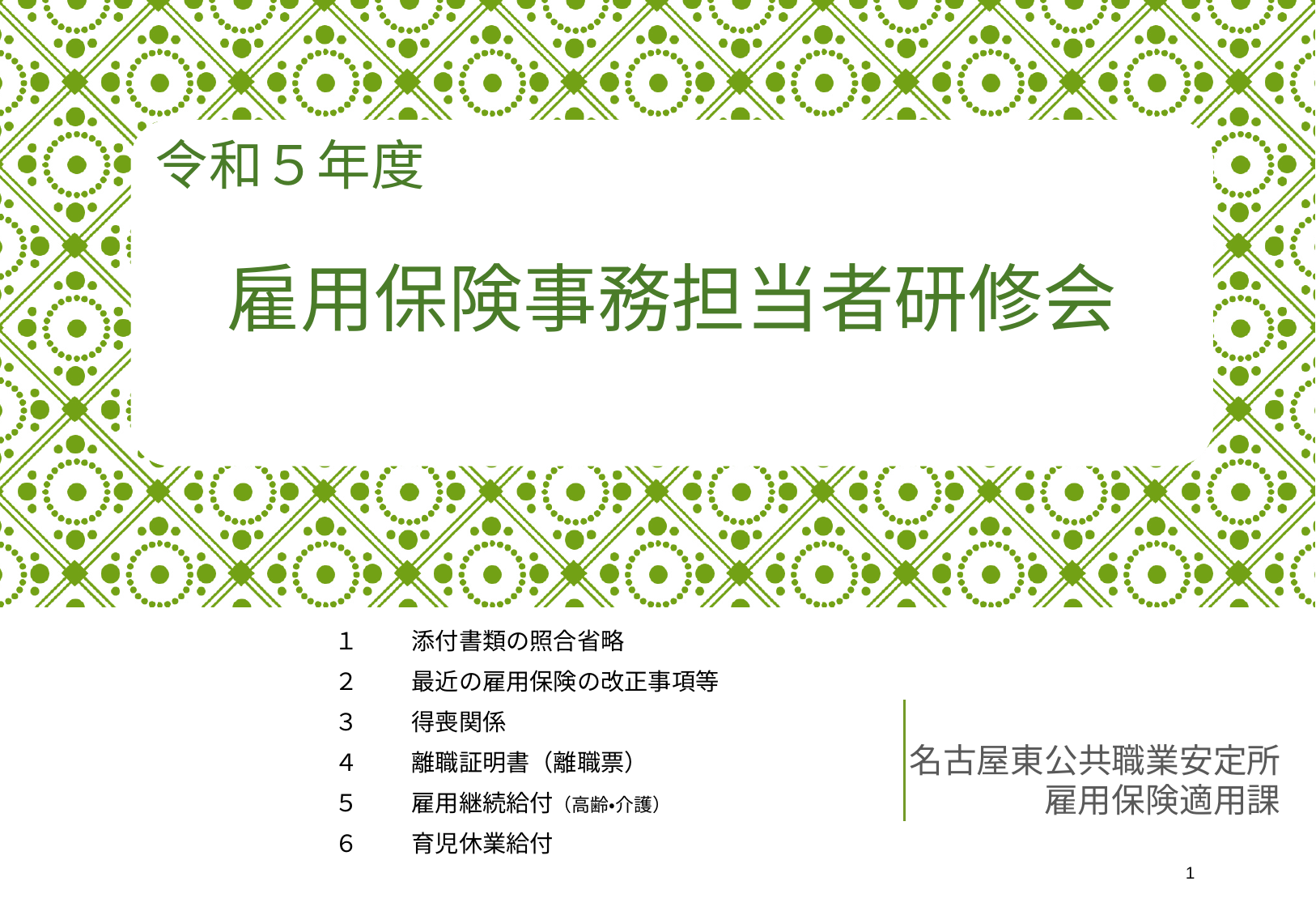

令和５年度

雇用保険事務担当者研修会
| １ | 添付書類の照合省略 |
| --- | --- |
| ２ | 最近の雇用保険の改正事項等 |
| ３ | 得喪関係 |
| ４ | 離職証明書（離職票） |
| ５ | 雇用継続給付（高齢・介護） |
| ６ | 育児休業給付 |
|  |  |
名古屋東公共職業安定所
雇用保険適用課
1